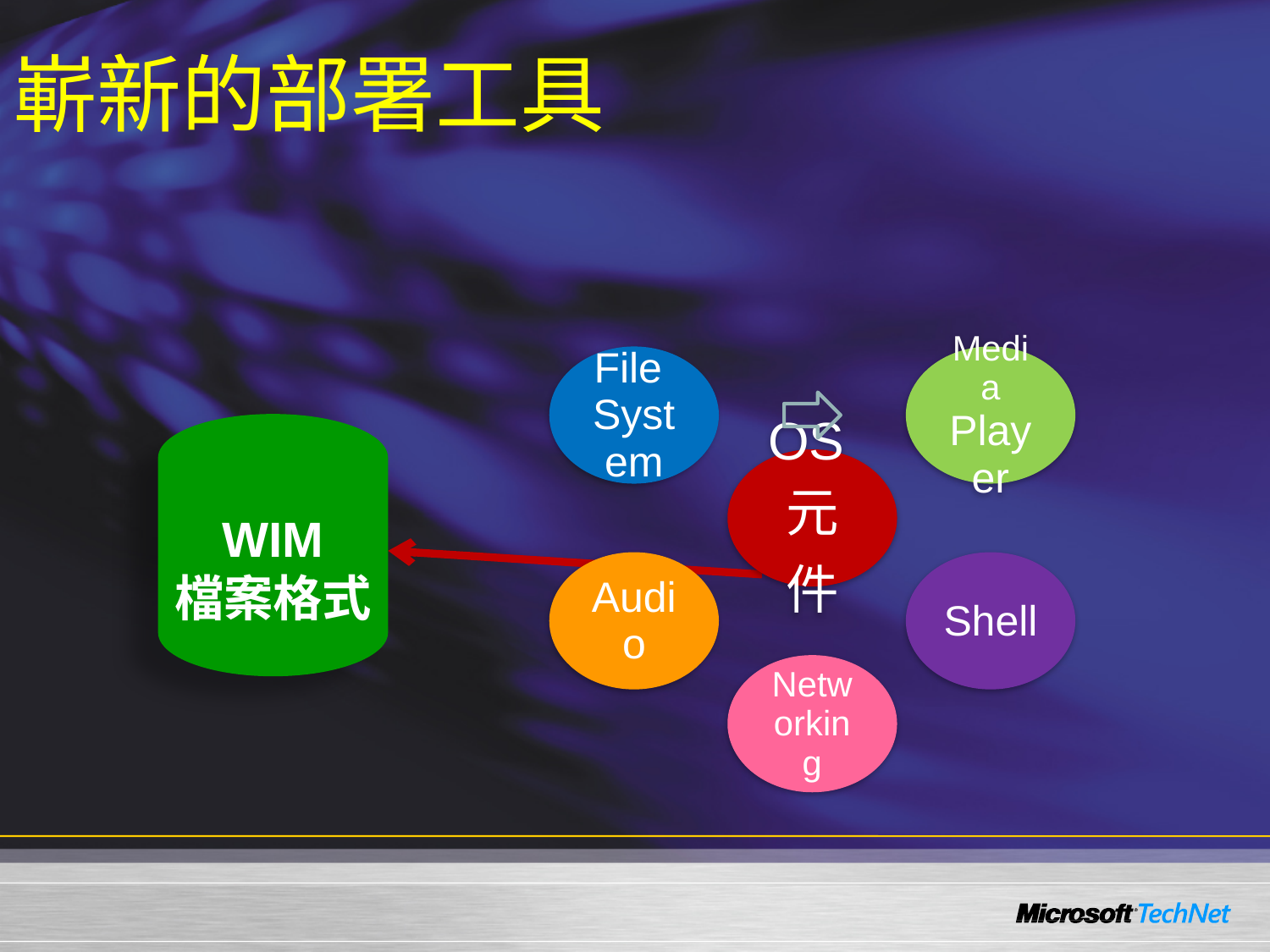

# 嶄新的部署工具
OS元件
Media Player
Shell
Networking
Audio
File
System
WIM
檔案格式